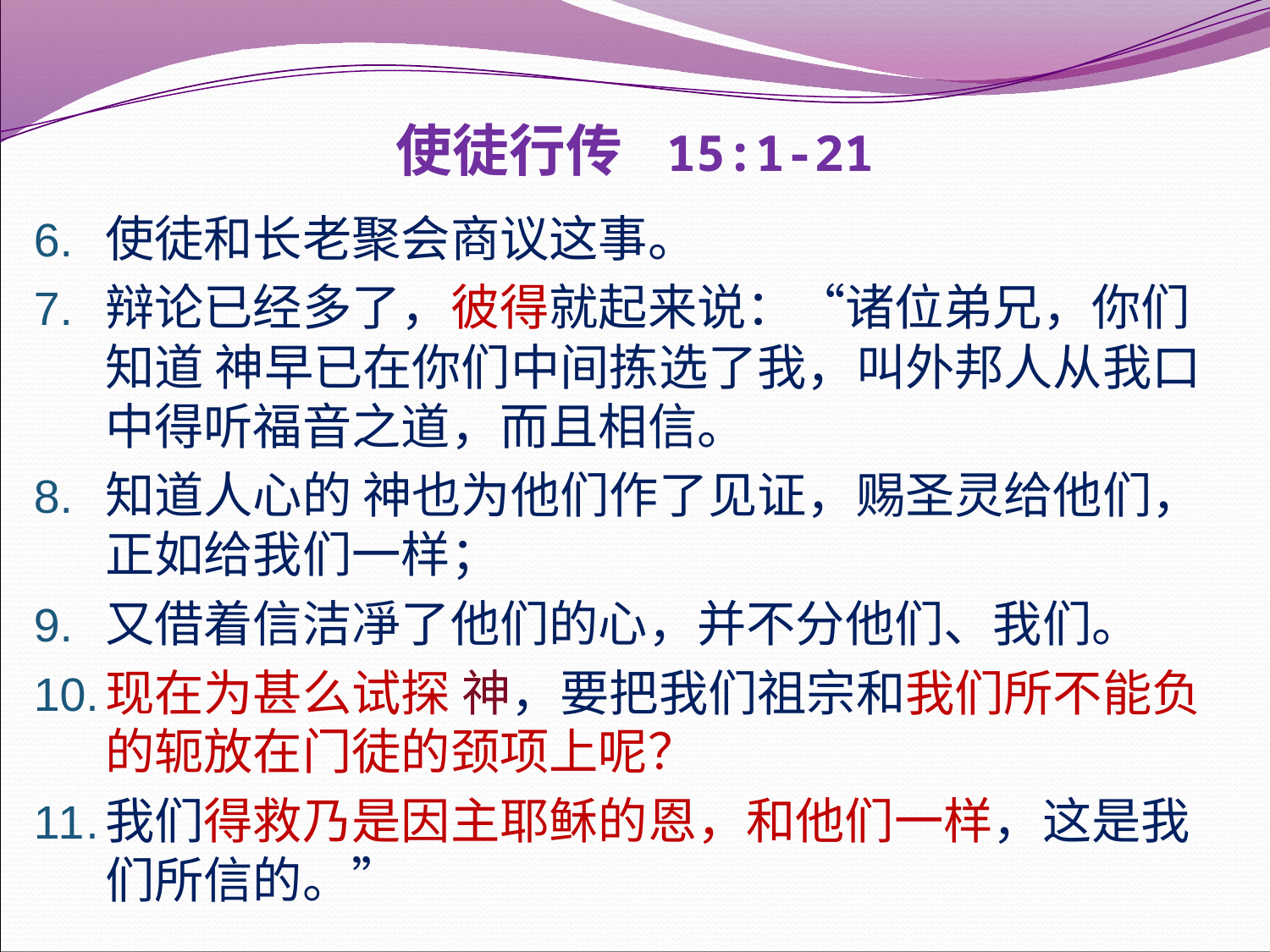

# 使徒行传 15:1-21
使徒和长老聚会商议这事。
辩论已经多了，彼得就起来说：“诸位弟兄，你们知道 神早已在你们中间拣选了我，叫外邦人从我口中得听福音之道，而且相信。
知道人心的 神也为他们作了见证，赐圣灵给他们，正如给我们一样；
又借着信洁凈了他们的心，并不分他们、我们。
现在为甚么试探 神，要把我们祖宗和我们所不能负的轭放在门徒的颈项上呢？
我们得救乃是因主耶稣的恩，和他们一样，这是我们所信的。”